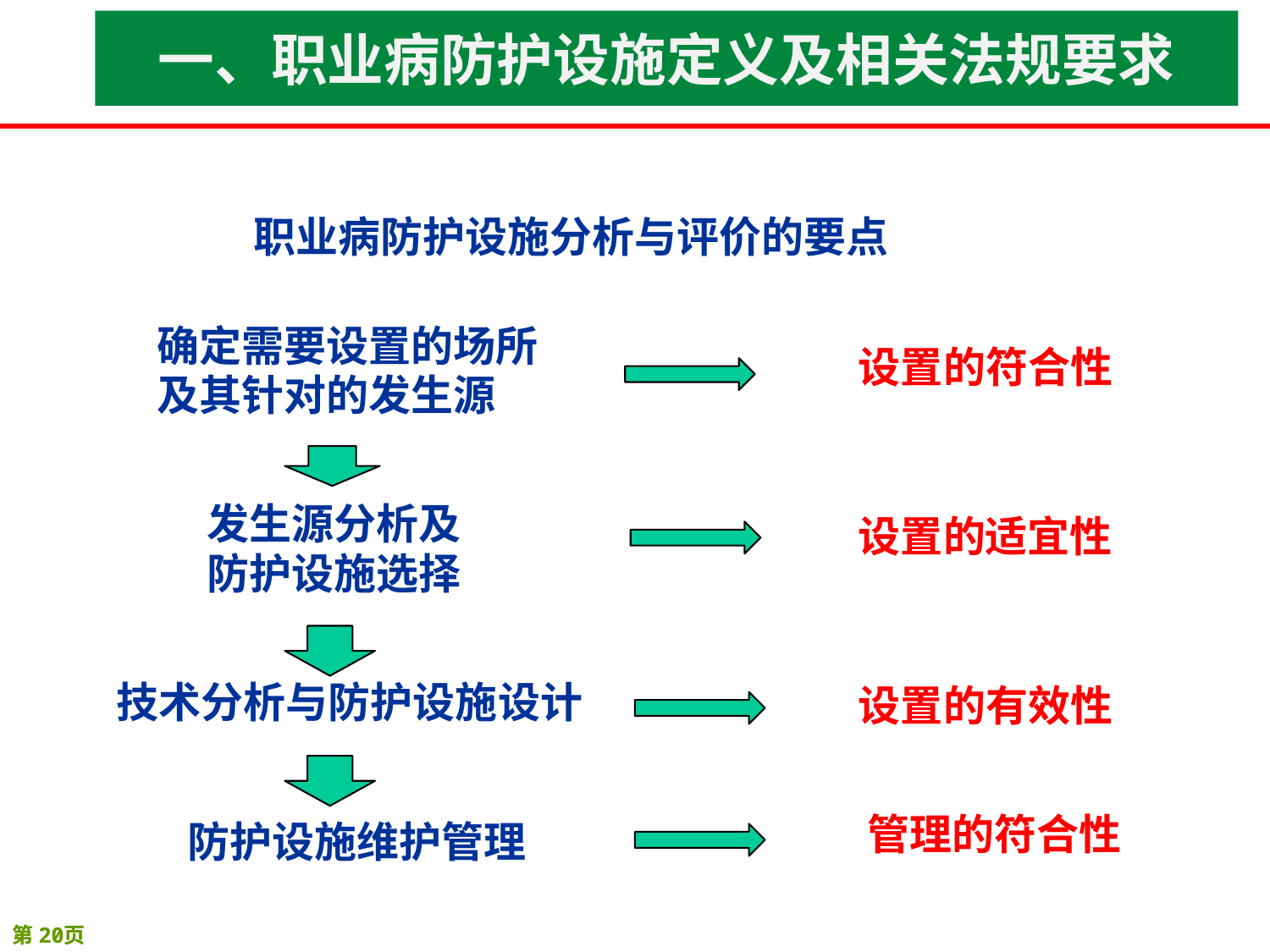

一、职业病防护设施定义及相关法规要求

	职业病防护设施分析与评价的要点
	确定需要设置的场所
	及其针对的发生源

			发生源分析及
			防护设施选择

技术分析与防护设施设计

		防护设施维护管理
设置的符合性

设置的适宜性

设置的有效性

	管理的符合性